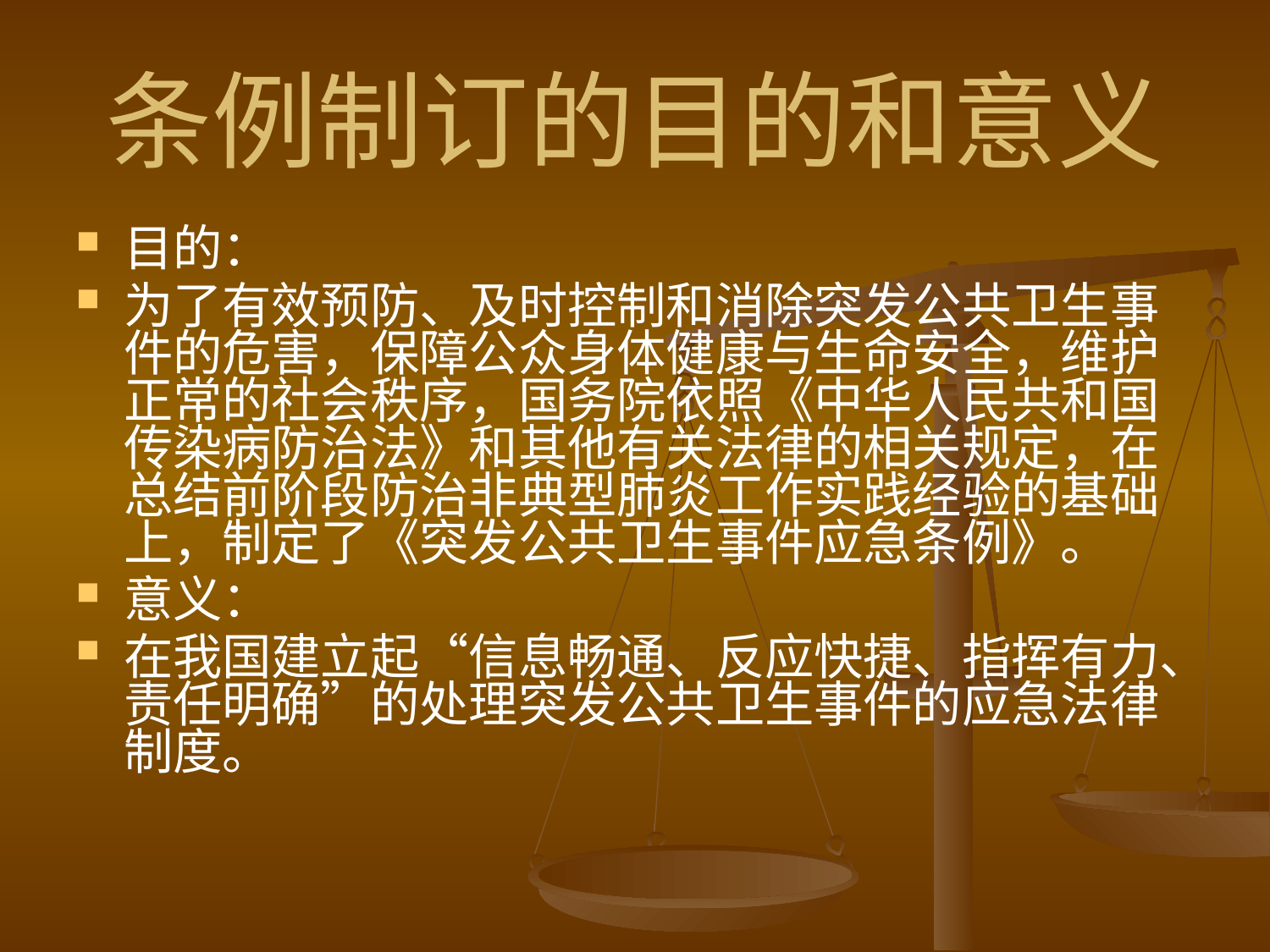

# 条例制订的目的和意义
目的：
为了有效预防、及时控制和消除突发公共卫生事件的危害，保障公众身体健康与生命安全，维护正常的社会秩序，国务院依照《中华人民共和国传染病防治法》和其他有关法律的相关规定，在总结前阶段防治非典型肺炎工作实践经验的基础上，制定了《突发公共卫生事件应急条例》。
意义：
在我国建立起“信息畅通、反应快捷、指挥有力、责任明确”的处理突发公共卫生事件的应急法律制度。